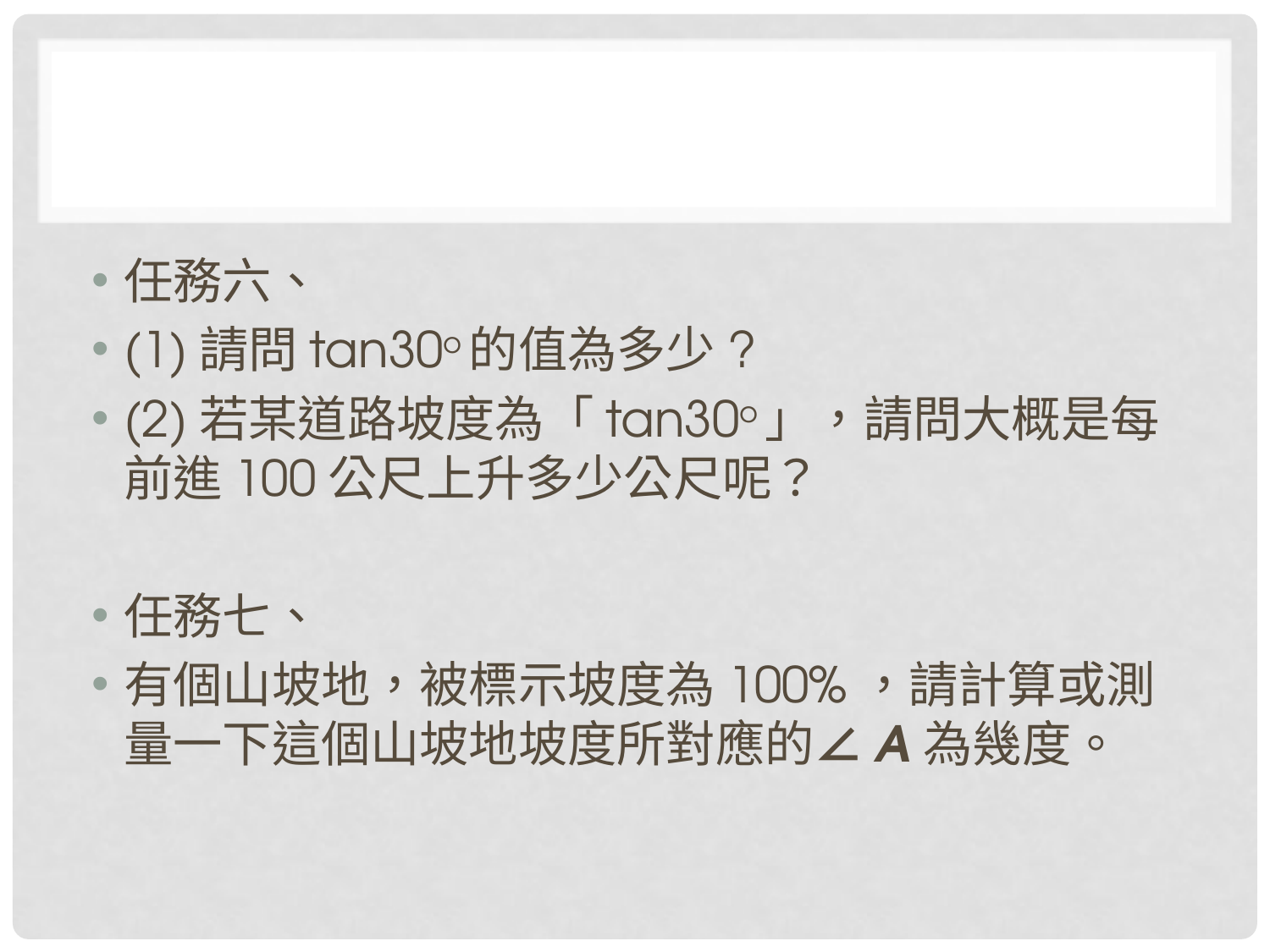

#
任務六、
(1)請問tan30o的值為多少?
(2)若某道路坡度為「tan30o」，請問大概是每前進100公尺上升多少公尺呢？

任務七、
有個山坡地，被標示坡度為100%，請計算或測量一下這個山坡地坡度所對應的∠A為幾度。